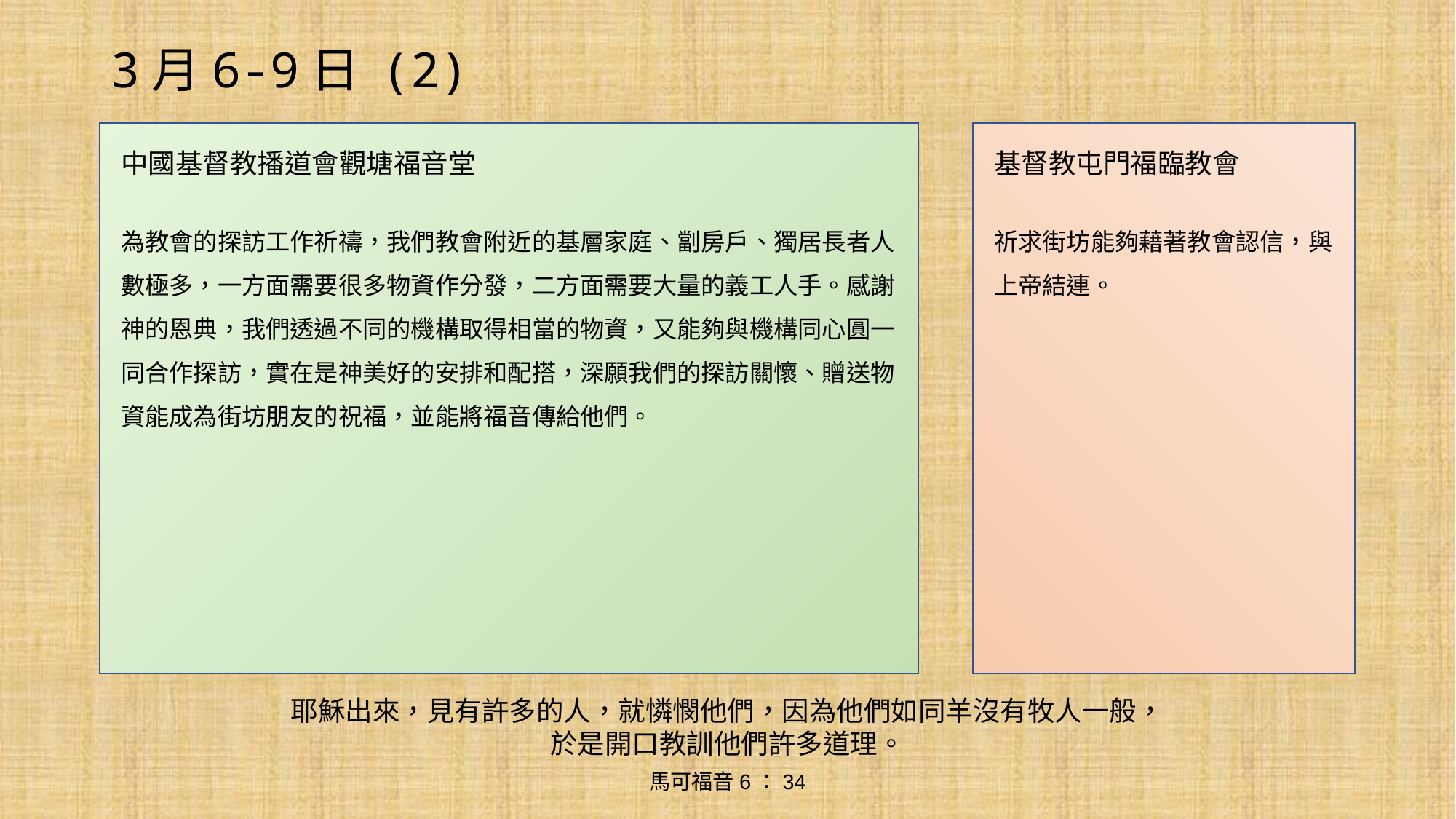

# 3月6-9日 (2)

中國基督教播道會觀塘福音堂

為教會的探訪工作祈禱，我們教會附近的基層家庭、劏房戶、獨居長者人數極多，一方面需要很多物資作分發，二方面需要大量的義工人手。感謝神的恩典，我們透過不同的機構取得相當的物資，又能夠與機構同心圓一同合作探訪，實在是神美好的安排和配搭，深願我們的探訪關懷、贈送物資能成為街坊朋友的祝福，並能將福音傳給他們。

基督教屯門福臨教會

祈求街坊能夠藉著教會認信，與上帝結連。
耶穌出來，見有許多的人，就憐憫他們，因為他們如同羊沒有牧人一般，
於是開口教訓他們許多道理。
馬可福音6：34